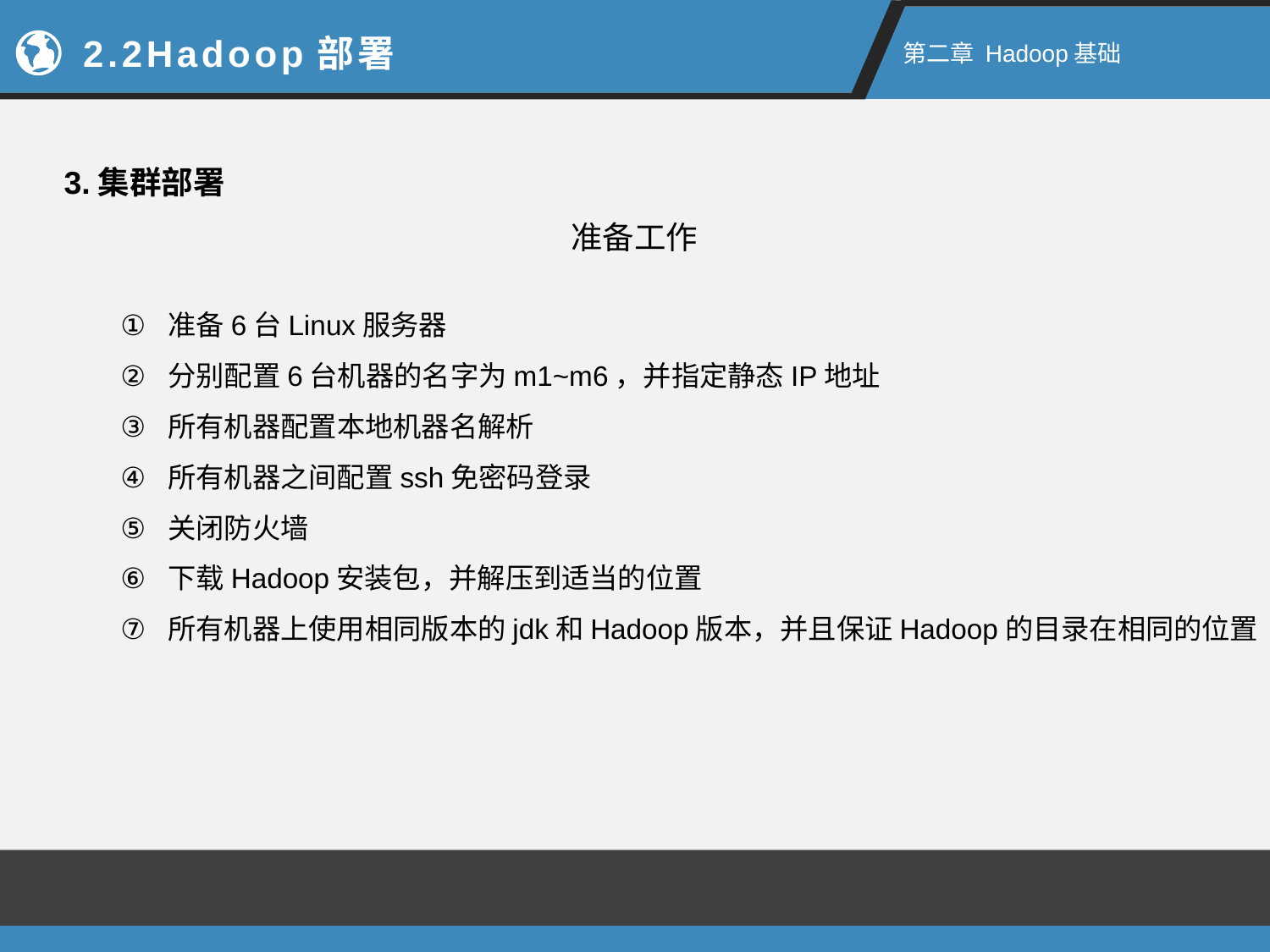

2.2Hadoop部署

第二章 Hadoop基础
3.集群部署
准备工作
准备6台Linux服务器
分别配置6台机器的名字为m1~m6，并指定静态IP地址
所有机器配置本地机器名解析
所有机器之间配置ssh免密码登录
关闭防火墙
下载Hadoop安装包，并解压到适当的位置
所有机器上使用相同版本的jdk和Hadoop版本，并且保证Hadoop的目录在相同的位置